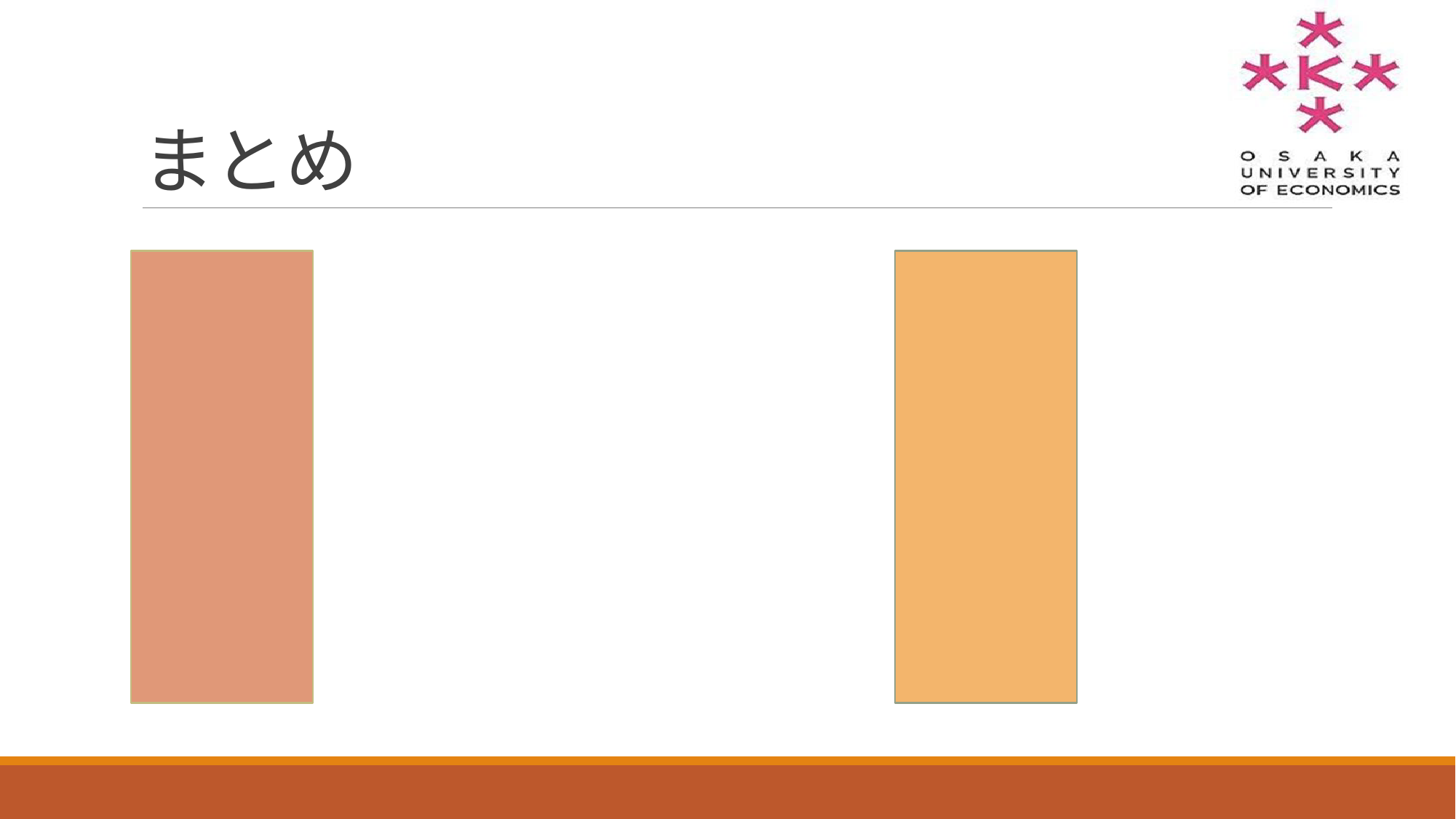

# まとめ
大阪から各地方への発展にも繋がっていく。
0１
スポーツベティングによる経済、スポーツ界発展